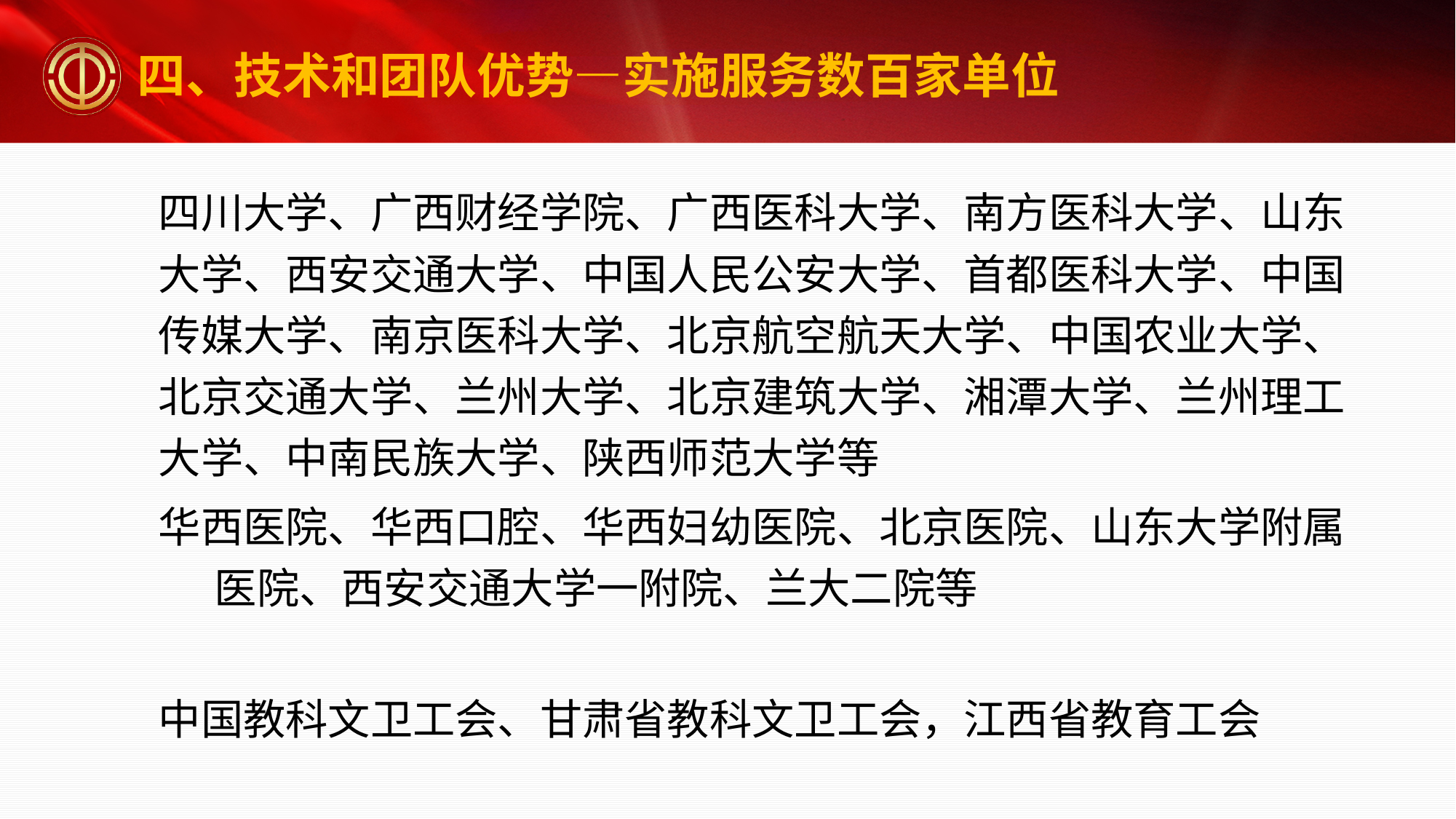

四、技术和团队优势—实施服务数百家单位
四川大学、广西财经学院、广西医科大学、南方医科大学、山东大学、西安交通大学、中国人民公安大学、首都医科大学、中国传媒大学、南京医科大学、北京航空航天大学、中国农业大学、北京交通大学、兰州大学、北京建筑大学、湘潭大学、兰州理工大学、中南民族大学、陕西师范大学等
华西医院、华西口腔、华西妇幼医院、北京医院、山东大学附属医院、西安交通大学一附院、兰大二院等

中国教科文卫工会、甘肃省教科文卫工会，江西省教育工会